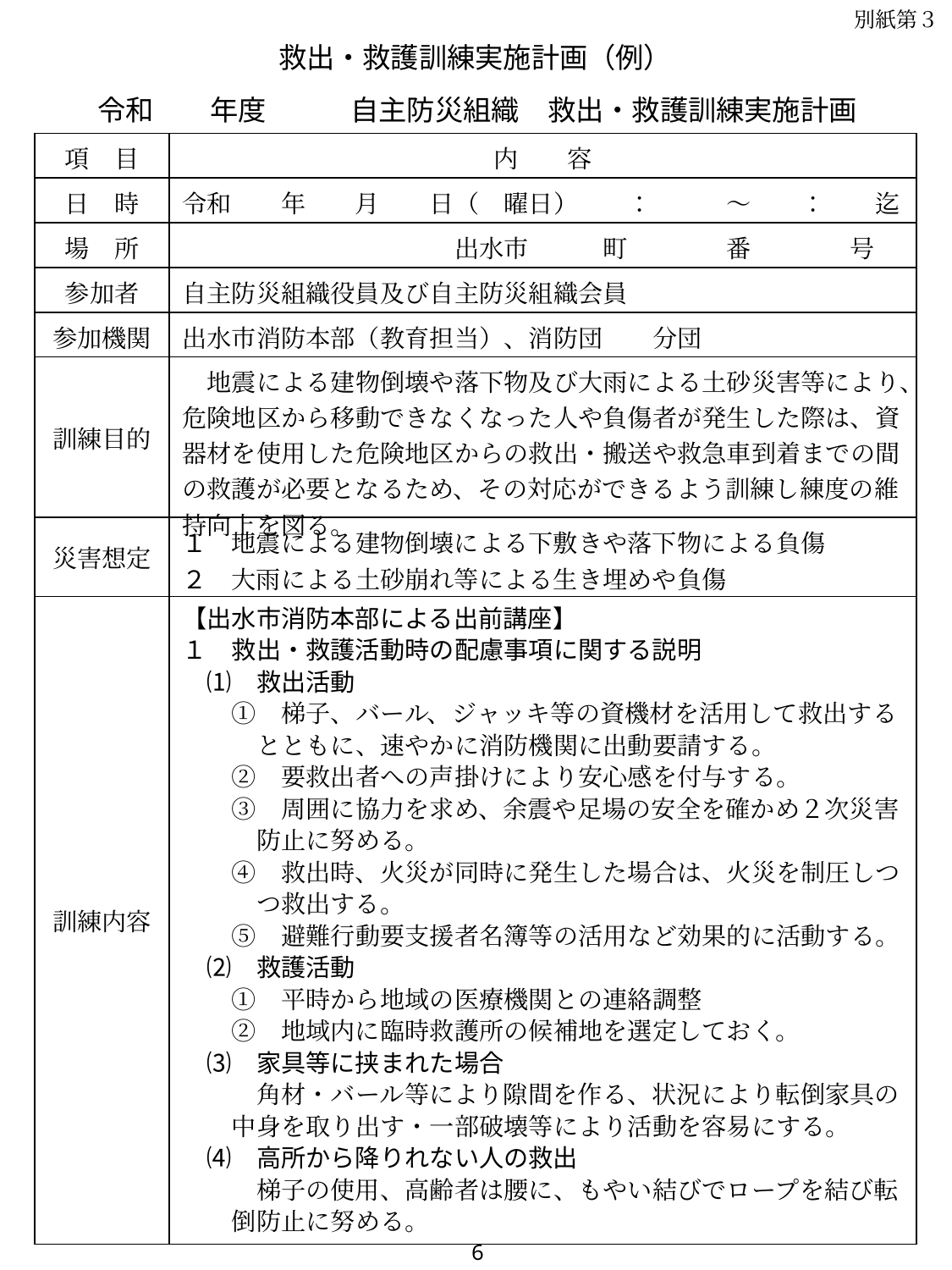

別紙第３
救出・救護訓練実施計画（例）
令和　　年度　　　自主防災組織　救出・救護訓練実施計画
| 項　目 | 内　　容 |
| --- | --- |
| 日　時 | 令和　　年　　月　　日（　曜日）　　：　　　～　　：　　迄 |
| 場　所 | 出水市　　　町　　　　番　　　　号 |
| 参加者 | 自主防災組織役員及び自主防災組織会員 |
| 参加機関 | 出水市消防本部（教育担当）、消防団　　分団 |
| 訓練目的 | 地震による建物倒壊や落下物及び大雨による土砂災害等により、危険地区から移動できなくなった人や負傷者が発生した際は、資器材を使用した危険地区からの救出・搬送や救急車到着までの間の救護が必要となるため、その対応ができるよう訓練し練度の維持向上を図る。 |
| 災害想定 | １　地震による建物倒壊による下敷きや落下物による負傷 ２　大雨による土砂崩れ等による生き埋めや負傷 |
| 訓練内容 | 【出水市消防本部による出前講座】 １　救出・救護活動時の配慮事項に関する説明 　⑴　救出活動 　　①　梯子、バール、ジャッキ等の資機材を活用して救出する 　　　とともに、速やかに消防機関に出動要請する。 　　②　要救出者への声掛けにより安心感を付与する。 　　③　周囲に協力を求め、余震や足場の安全を確かめ２次災害 　　　防止に努める。 　　④　救出時、火災が同時に発生した場合は、火災を制圧しつ 　　　つ救出する。 　　⑤　避難行動要支援者名簿等の活用など効果的に活動する。 　⑵　救護活動 　　①　平時から地域の医療機関との連絡調整 　　②　地域内に臨時救護所の候補地を選定しておく。 　⑶　家具等に挟まれた場合 　　　角材・バール等により隙間を作る、状況により転倒家具の 　　中身を取り出す・一部破壊等により活動を容易にする。 　⑷　高所から降りれない人の救出 　　　梯子の使用、高齢者は腰に、もやい結びでロープを結び転 　　倒防止に努める。 |
6